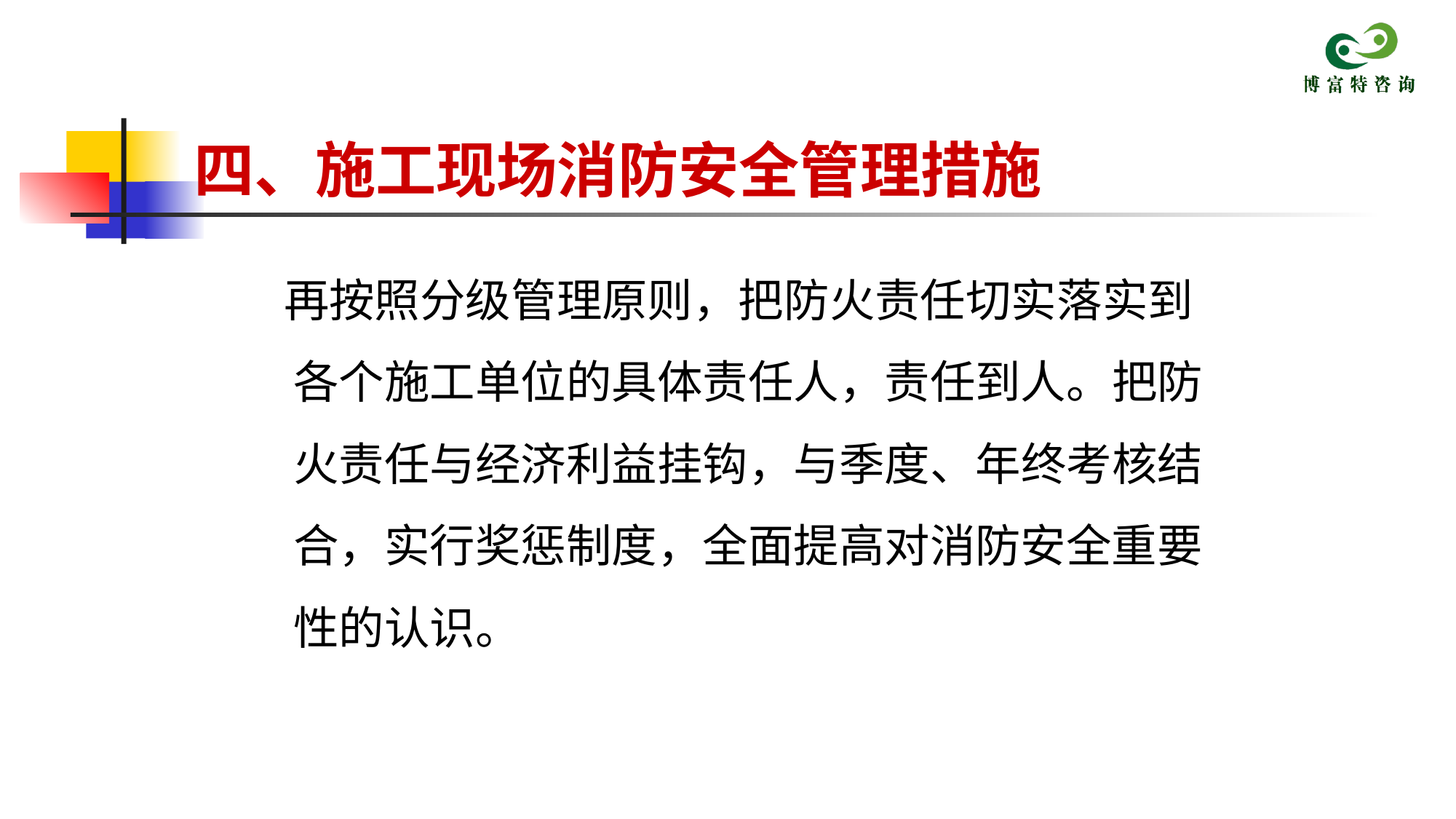

# 四、施工现场消防安全管理措施
  再按照分级管理原则，把防火责任切实落实到各个施工单位的具体责任人，责任到人。把防火责任与经济利益挂钩，与季度、年终考核结合，实行奖惩制度，全面提高对消防安全重要性的认识。